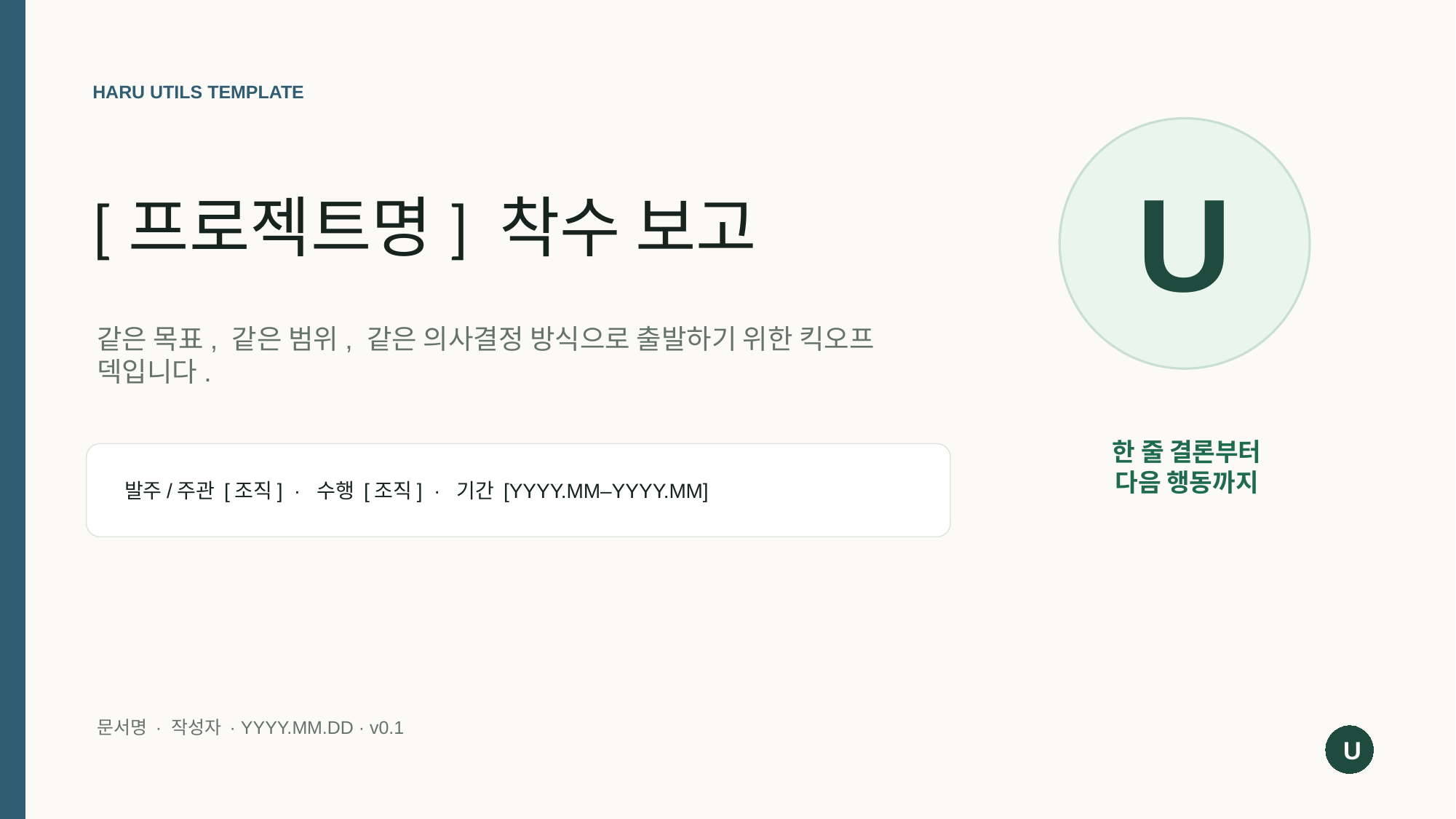

HARU UTILS TEMPLATE

U
# [프로젝트명] 착수 보고
같은 목표, 같은 범위, 같은 의사결정 방식으로 출발하기 위한 킥오프 덱입니다.
한 줄 결론부터
다음 행동까지

발주/주관 [조직]  ·  수행 [조직]  ·  기간 [YYYY.MM–YYYY.MM]
문서명 · 작성자 · YYYY.MM.DD · v0.1
U